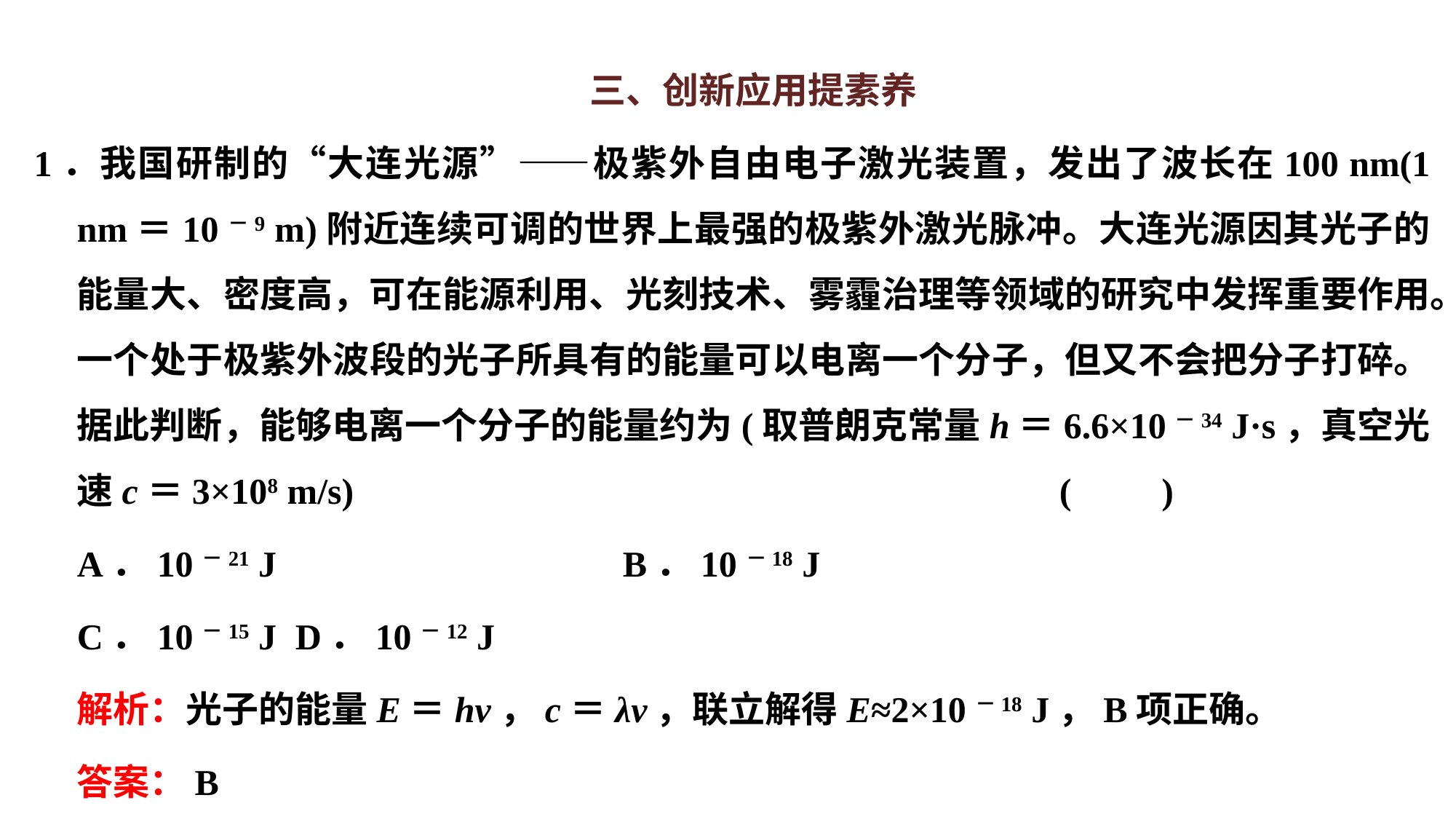

三、创新应用提素养
1．我国研制的“大连光源”——极紫外自由电子激光装置，发出了波长在100 nm(1 nm＝10－9 m)附近连续可调的世界上最强的极紫外激光脉冲。大连光源因其光子的能量大、密度高，可在能源利用、光刻技术、雾霾治理等领域的研究中发挥重要作用。一个处于极紫外波段的光子所具有的能量可以电离一个分子，但又不会把分子打碎。据此判断，能够电离一个分子的能量约为(取普朗克常量h＝6.6×10－34 J·s，真空光速c＝3×108 m/s)							(　　)
A．10－21 J　　　　　　　　　	B．10－18 J
C．10－15 J  	D．10－12 J
解析：光子的能量E＝hν，c＝λν，联立解得E≈2×10－18 J，B项正确。
答案：B